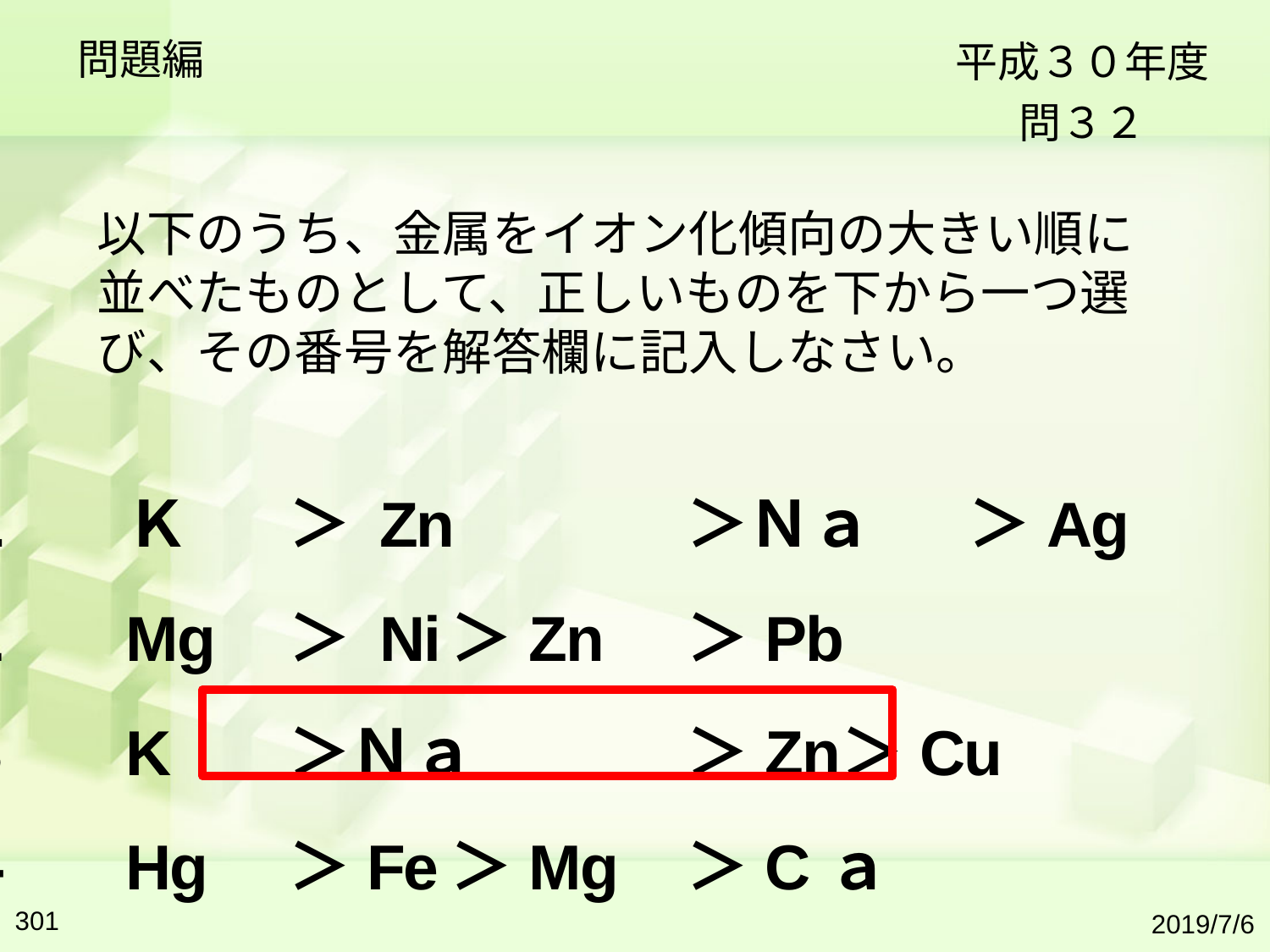

問題編
平成３０年度
問３２
以下のうち、金属をイオン化傾向の大きい順に並べたものとして、正しいものを下から一つ選び、その番号を解答欄に記入しなさい。
１　	Ｋ	＞ Zn 	＞Ｎａ	＞Ag
２　	Mg	＞ Ni	＞Zn	＞Pb
３　	K	＞Ｎａ	＞Zn	＞Cu
４　	Hg	＞Fe	＞Mg	＞Cａ

301
2019/7/6